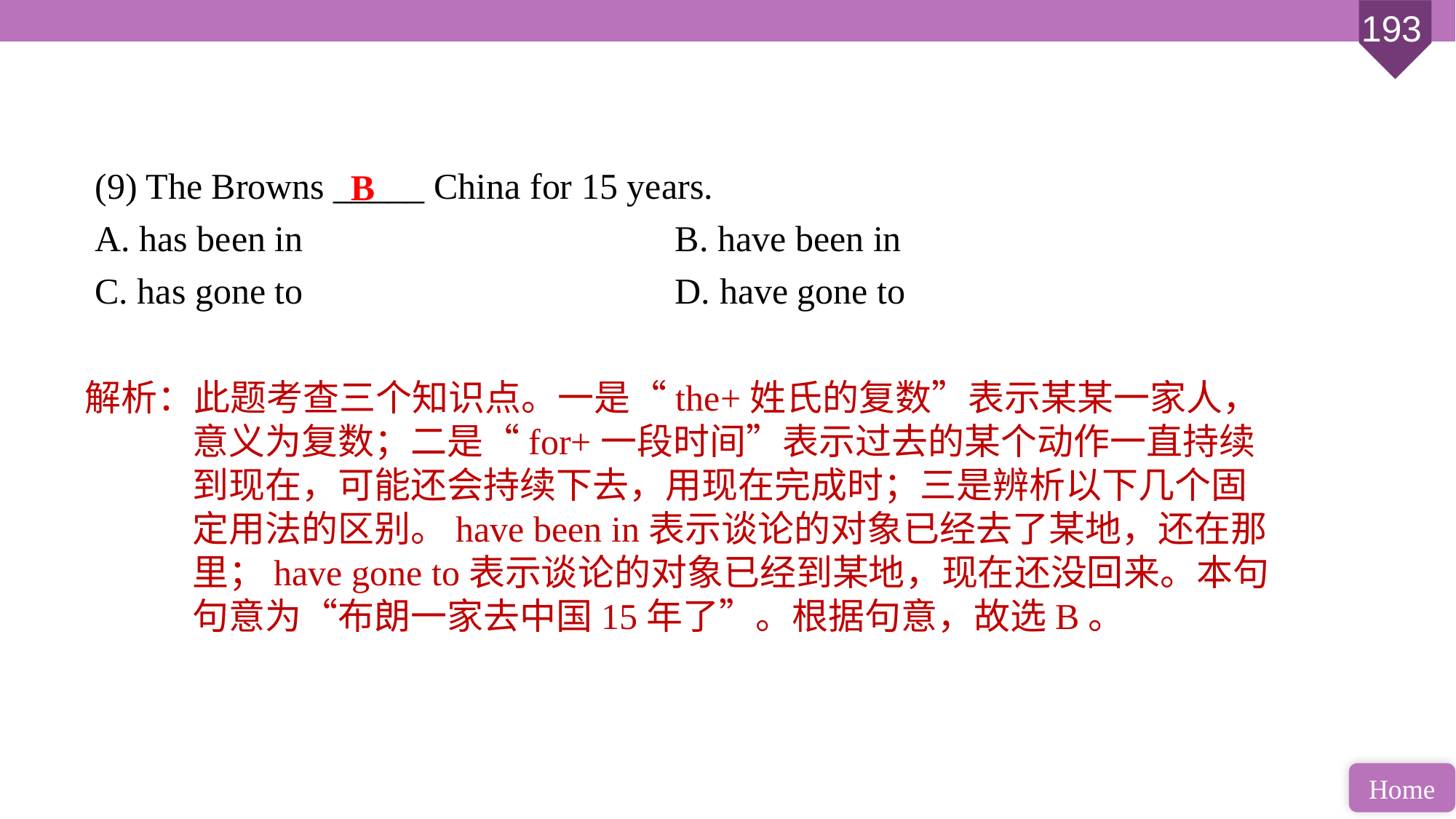

(9) The Browns _____ China for 15 years.
A. has been in 				B. have been in
C. has gone to 				D. have gone to
B
解析：此题考查三个知识点。一是“the+姓氏的复数”表示某某一家人，意义为复数；二是“for+一段时间”表示过去的某个动作一直持续到现在，可能还会持续下去，用现在完成时；三是辨析以下几个固定用法的区别。have been in表示谈论的对象已经去了某地，还在那里；have gone to表示谈论的对象已经到某地，现在还没回来。本句句意为“布朗一家去中国15年了”。根据句意，故选B。